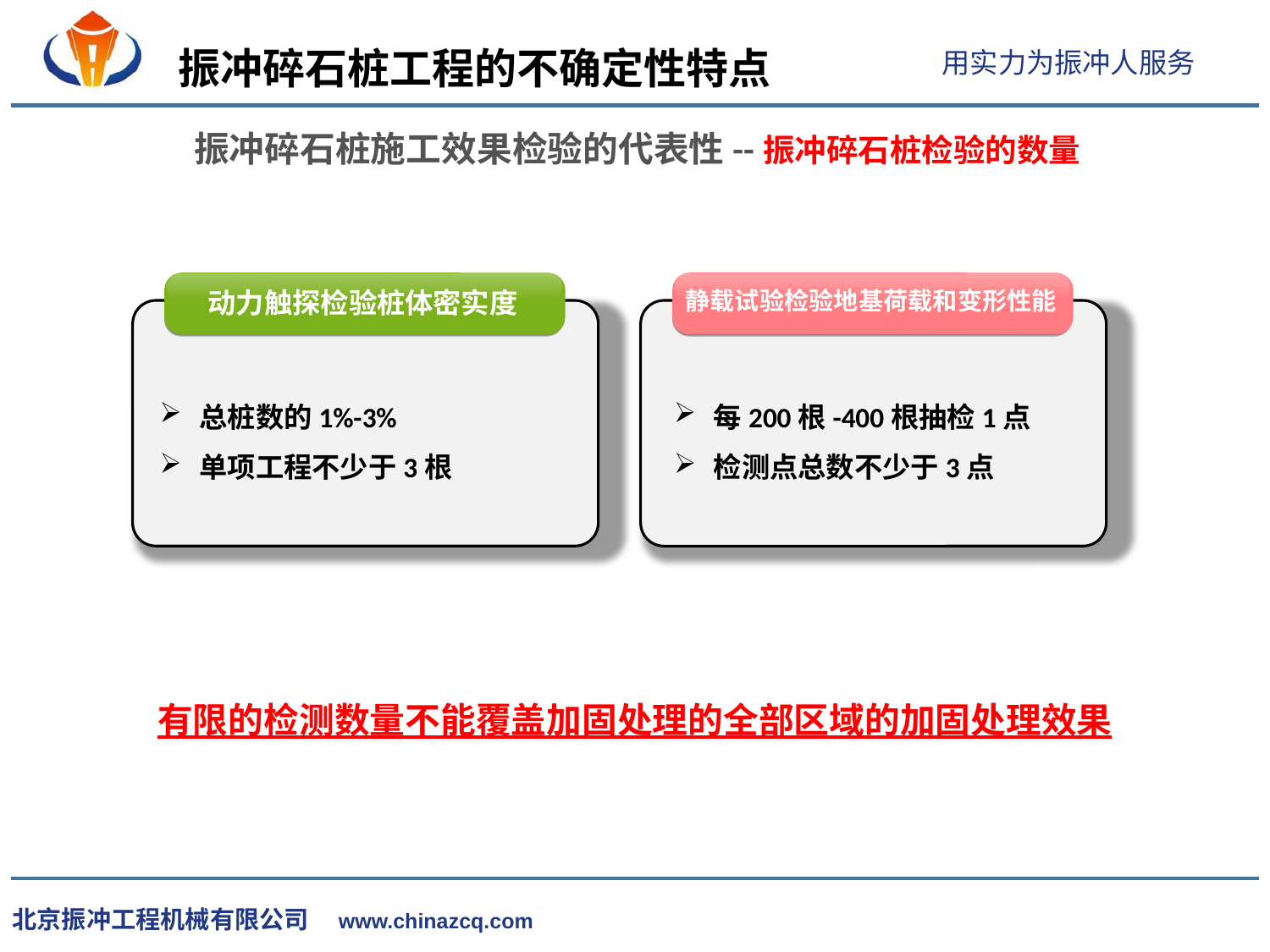

振冲碎石桩工程的不确定性特点
振冲碎石桩施工效果检验的代表性--振冲碎石桩检验的数量

动力触探检验桩体密实度
静载试验检验地基荷载和变形性能

总桩数的1%-3%
单项工程不少于3根
每200根-400根抽检1点
检测点总数不少于3点
有限的检测数量不能覆盖加固处理的全部区域的加固处理效果